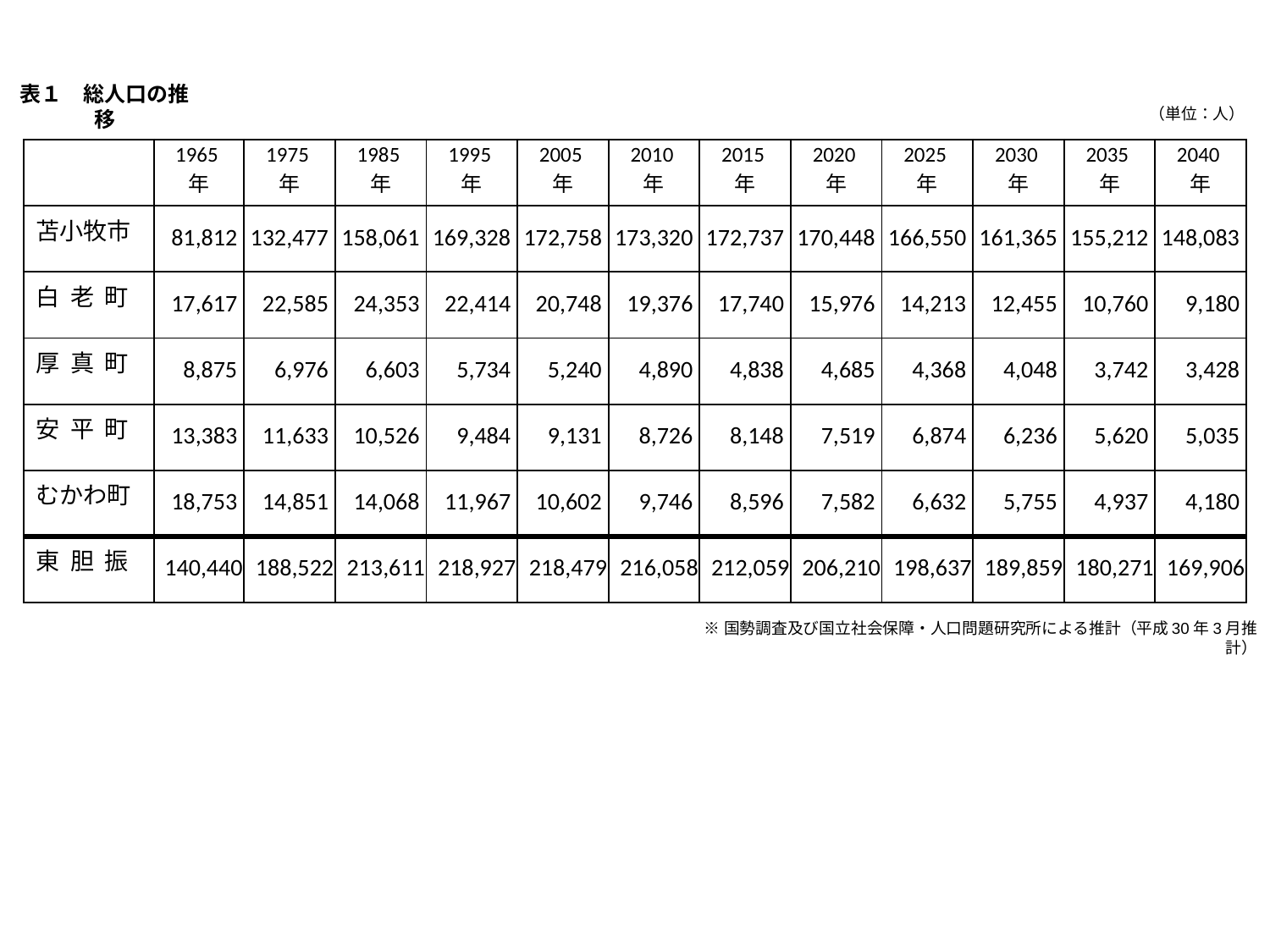

表１　総人口の推移
（単位：人）
|  | 1965年 | 1975年 | 1985年 | 1995年 | 2005年 | 2010年 | 2015年 | 2020年 | 2025年 | 2030年 | 2035年 | 2040年 |
| --- | --- | --- | --- | --- | --- | --- | --- | --- | --- | --- | --- | --- |
| 苫小牧市 | 81,812 | 132,477 | 158,061 | 169,328 | 172,758 | 173,320 | 172,737 | 170,448 | 166,550 | 161,365 | 155,212 | 148,083 |
| 白 老 町 | 17,617 | 22,585 | 24,353 | 22,414 | 20,748 | 19,376 | 17,740 | 15,976 | 14,213 | 12,455 | 10,760 | 9,180 |
| 厚 真 町 | 8,875 | 6,976 | 6,603 | 5,734 | 5,240 | 4,890 | 4,838 | 4,685 | 4,368 | 4,048 | 3,742 | 3,428 |
| 安 平 町 | 13,383 | 11,633 | 10,526 | 9,484 | 9,131 | 8,726 | 8,148 | 7,519 | 6,874 | 6,236 | 5,620 | 5,035 |
| むかわ町 | 18,753 | 14,851 | 14,068 | 11,967 | 10,602 | 9,746 | 8,596 | 7,582 | 6,632 | 5,755 | 4,937 | 4,180 |
| 東 胆 振 | 140,440 | 188,522 | 213,611 | 218,927 | 218,479 | 216,058 | 212,059 | 206,210 | 198,637 | 189,859 | 180,271 | 169,906 |
※国勢調査及び国立社会保障・人口問題研究所による推計（平成30年3月推計）